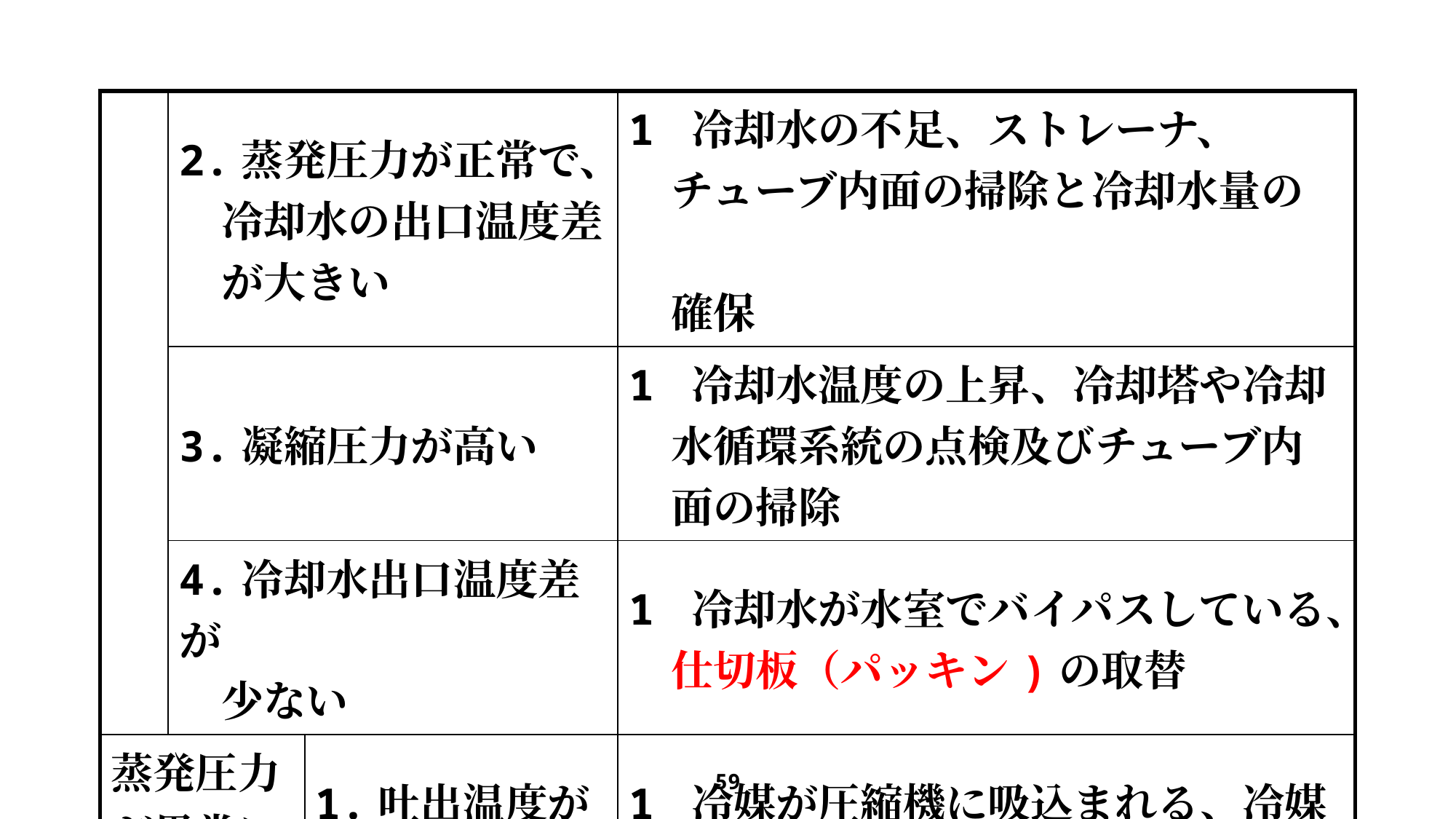

|  | 2.蒸発圧力が正常で、 　冷却水の出口温度差 　が大きい |  | 1 冷却水の不足、ストレーナ、 　チューブ内面の掃除と冷却水量の　 　確保 |
| --- | --- | --- | --- |
|  | 3.凝縮圧力が高い |  | 1 冷却水温度の上昇、冷却塔や冷却 　水循環系統の点検及びチューブ内 　面の掃除 |
|  | 4.冷却水出口温度差が 　少ない |  | 1 冷却水が水室でバイパスしている、 　仕切板（パッキン)の取替 |
| 蒸発圧力が異常に高い | 蒸発圧力が異常に低い | 1.吐出温度が 　低い | 1 冷媒が圧縮機に吸込まれる、冷媒 　封入量が多すぎる |
59